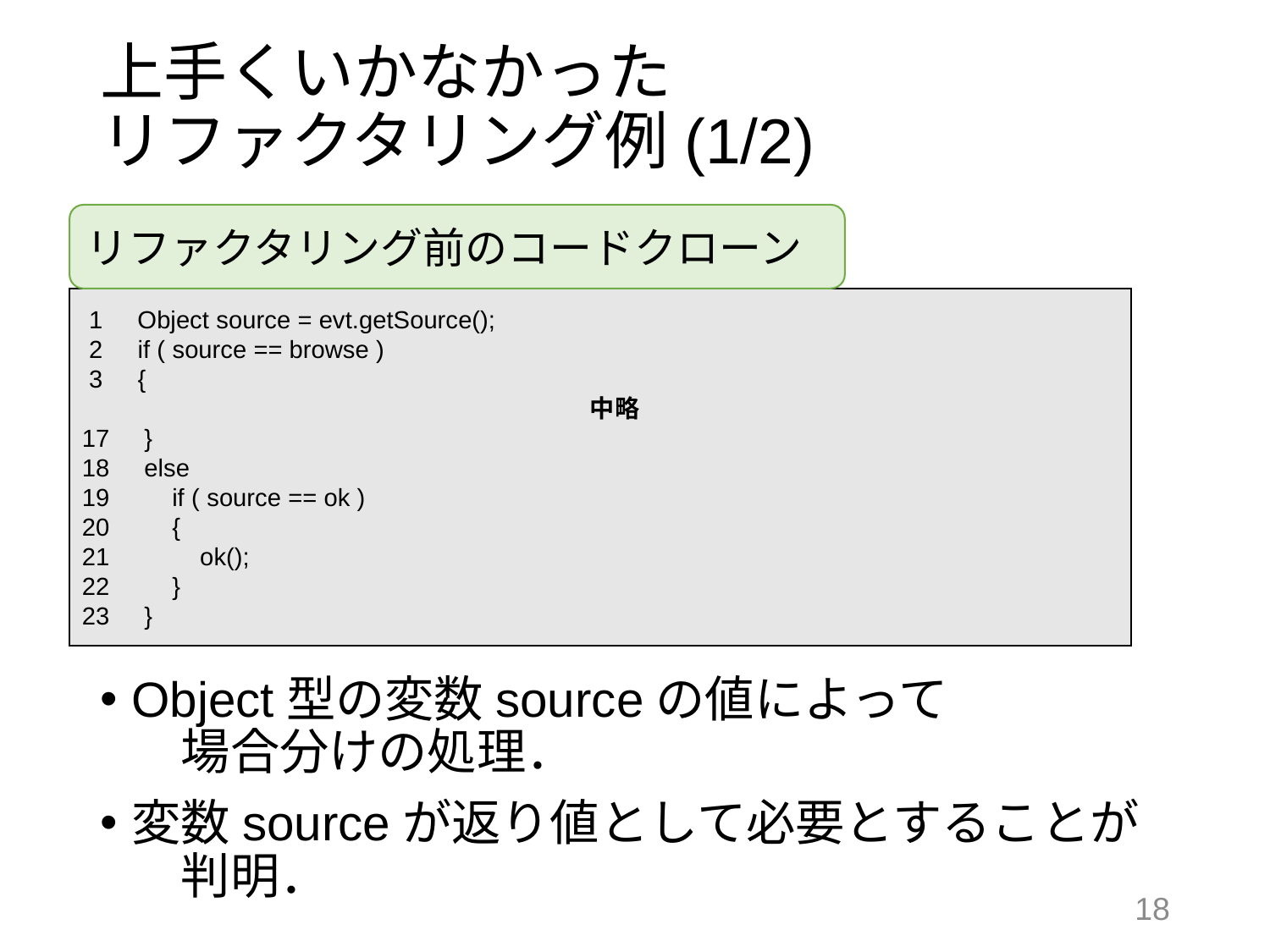

# 上手くいかなかった　　　　　　　リファクタリング例(1/2)
リファクタリング前のコードクローン
 1     Object source = evt.getSource();
 2     if ( source == browse )
 3     {
 				中略
17     }
18     else
19         if ( source == ok )
20         {
21             ok();
22         }
23     }
Object型の変数sourceの値によって　　　　　場合分けの処理．
変数sourceが返り値として必要とすることが　判明．
18